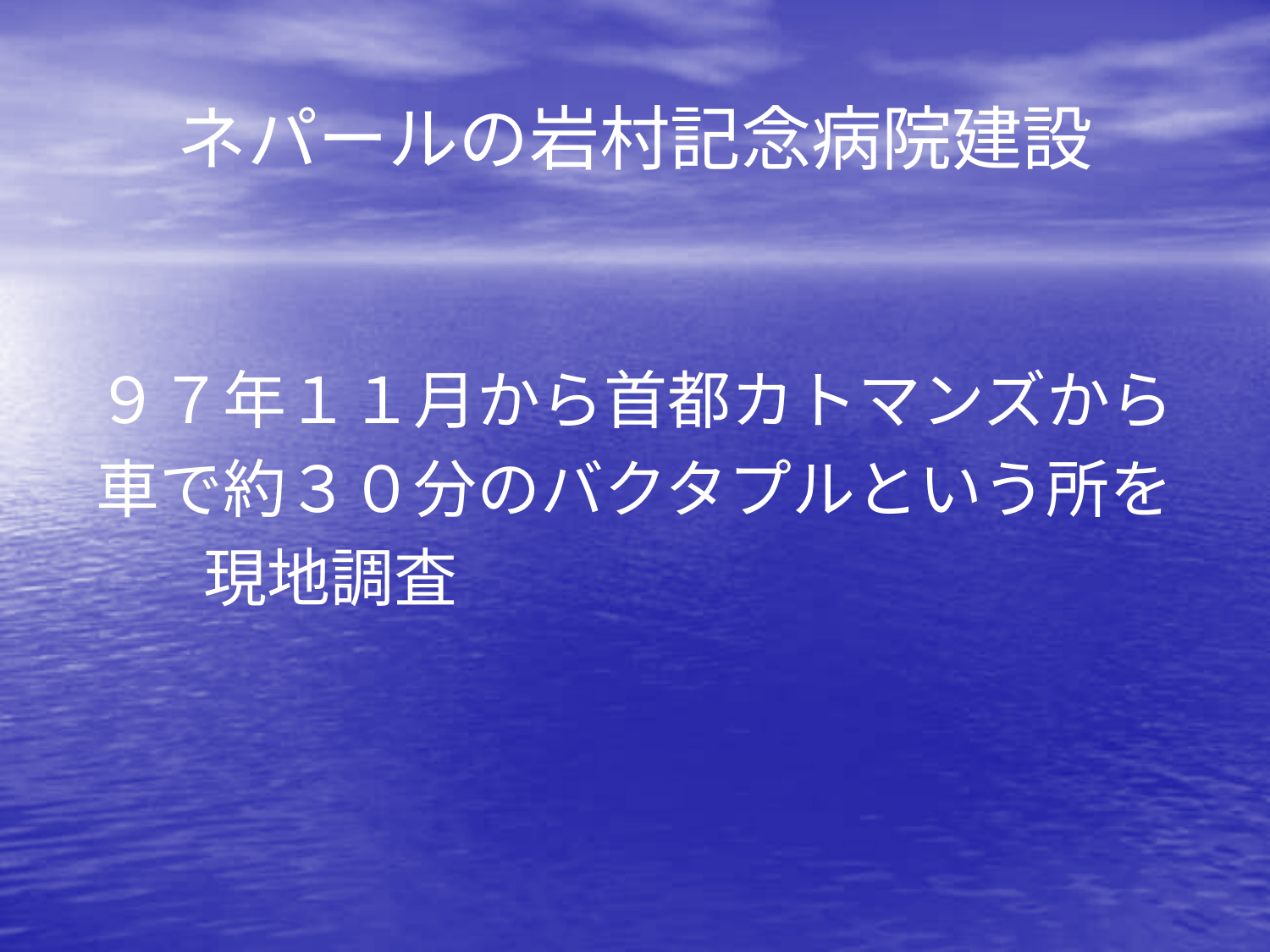

# ネパールの岩村記念病院建設

９７年１１月から首都カトマンズから
車で約３０分のバクタプルという所を
　　現地調査